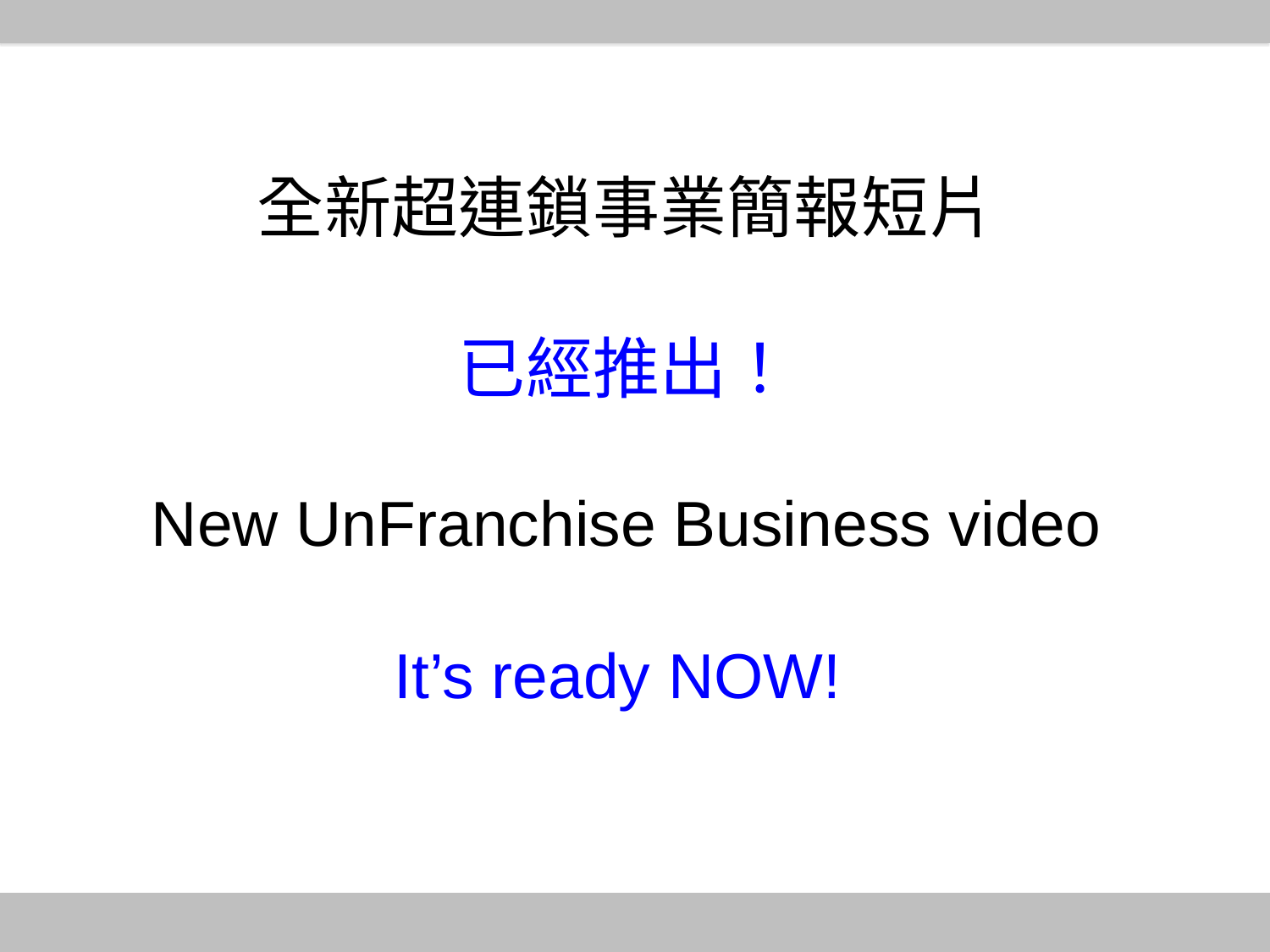

全新超連鎖事業簡報短片

已經推出！

New UnFranchise Business video

It’s ready NOW!